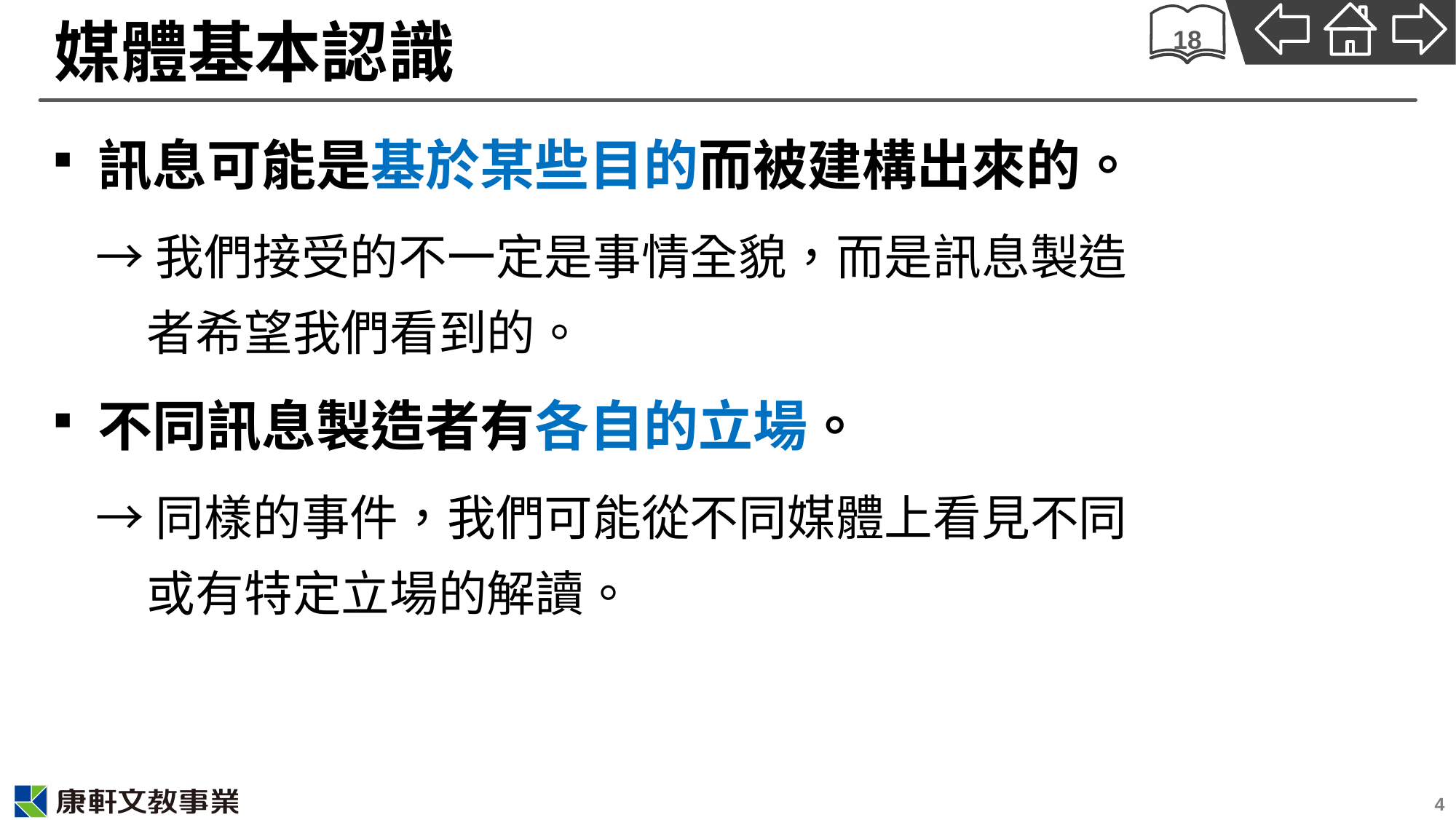

# 媒體基本認識
18
訊息可能是基於某些目的而被建構出來的。
→我們接受的不一定是事情全貌，而是訊息製造者希望我們看到的。
不同訊息製造者有各自的立場。
→同樣的事件，我們可能從不同媒體上看見不同或有特定立場的解讀。

4